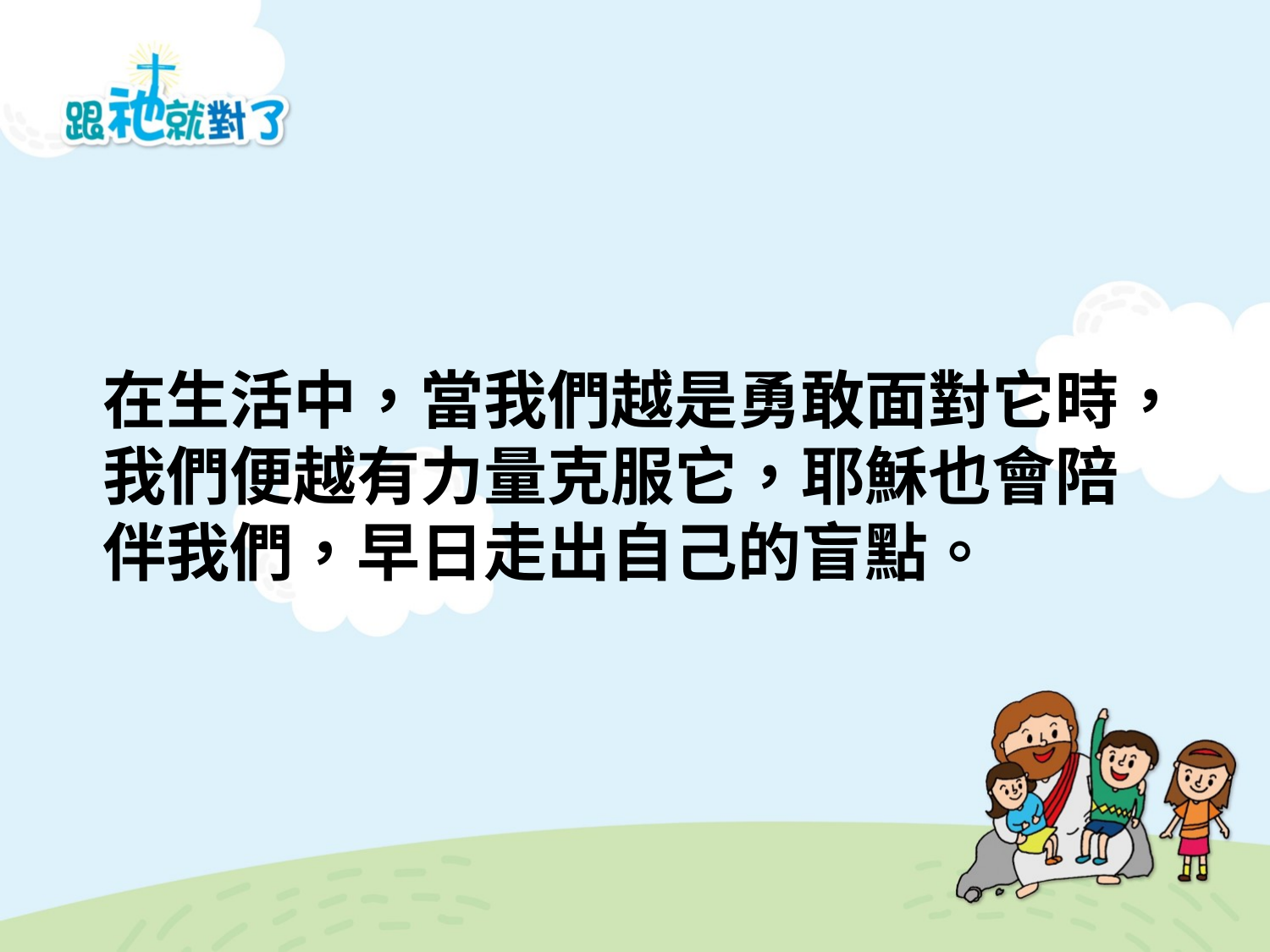

在生活中，當我們越是勇敢面對它時，我們便越有力量克服它，耶穌也會陪伴我們，早日走出自己的盲點。